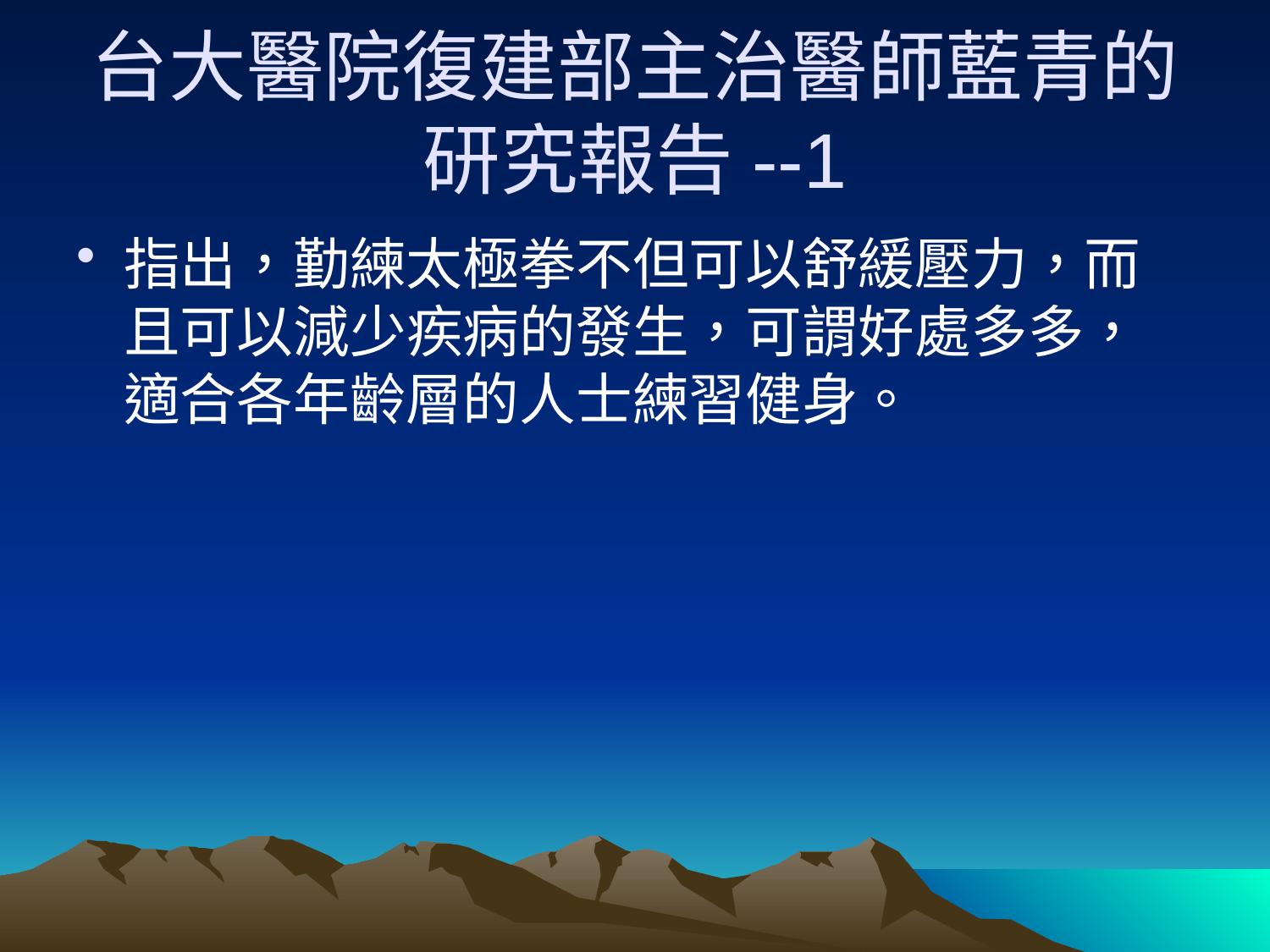

# 台大醫院復建部主治醫師藍青的研究報告--1
指出，勤練太極拳不但可以舒緩壓力，而且可以減少疾病的發生，可謂好處多多，適合各年齡層的人士練習健身。